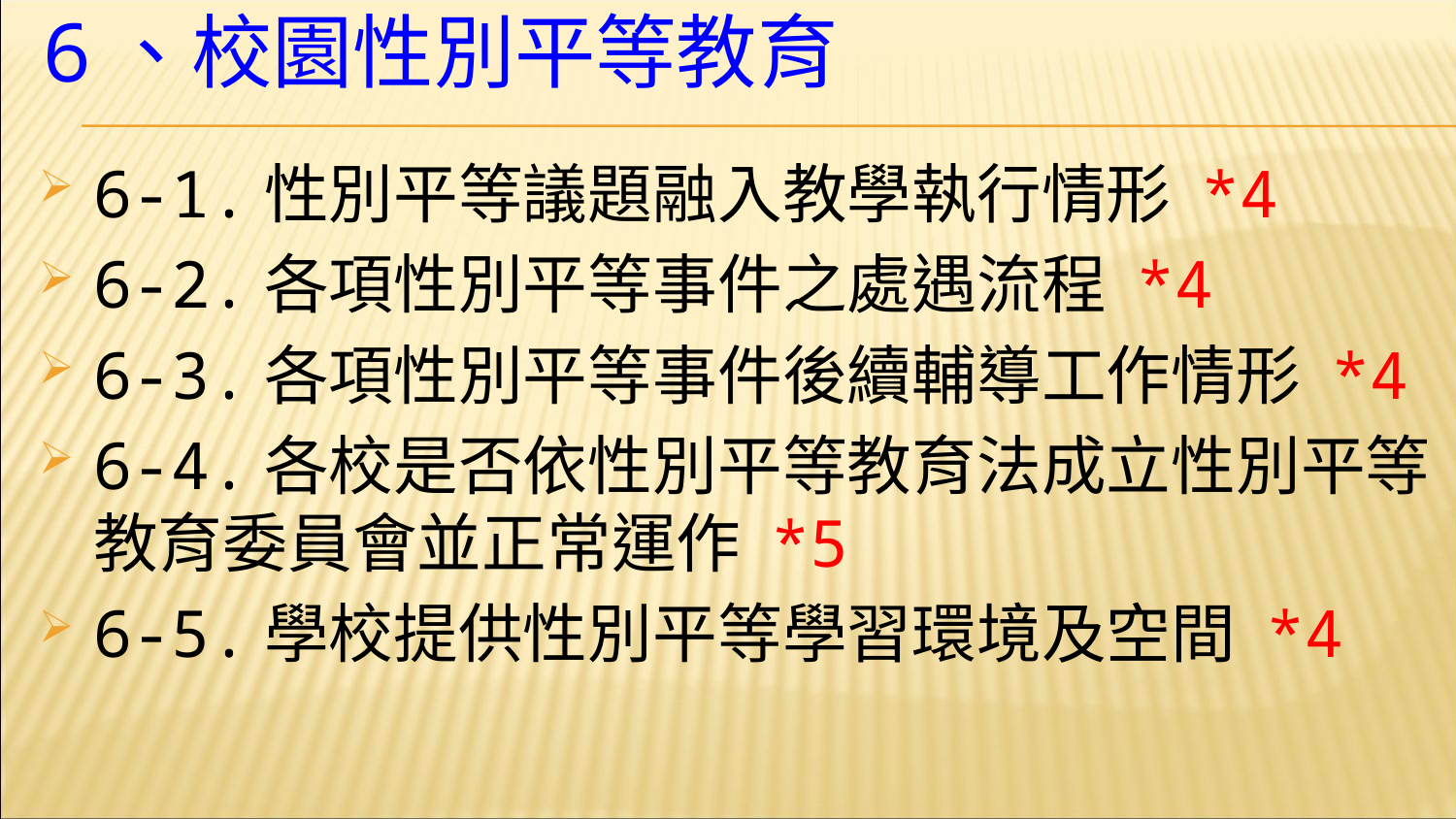

# 6、校園性別平等教育
6-1.性別平等議題融入教學執行情形 *4
6-2.各項性別平等事件之處遇流程 *4
6-3.各項性別平等事件後續輔導工作情形 *4
6-4.各校是否依性別平等教育法成立性別平等教育委員會並正常運作 *5
6-5.學校提供性別平等學習環境及空間 *4